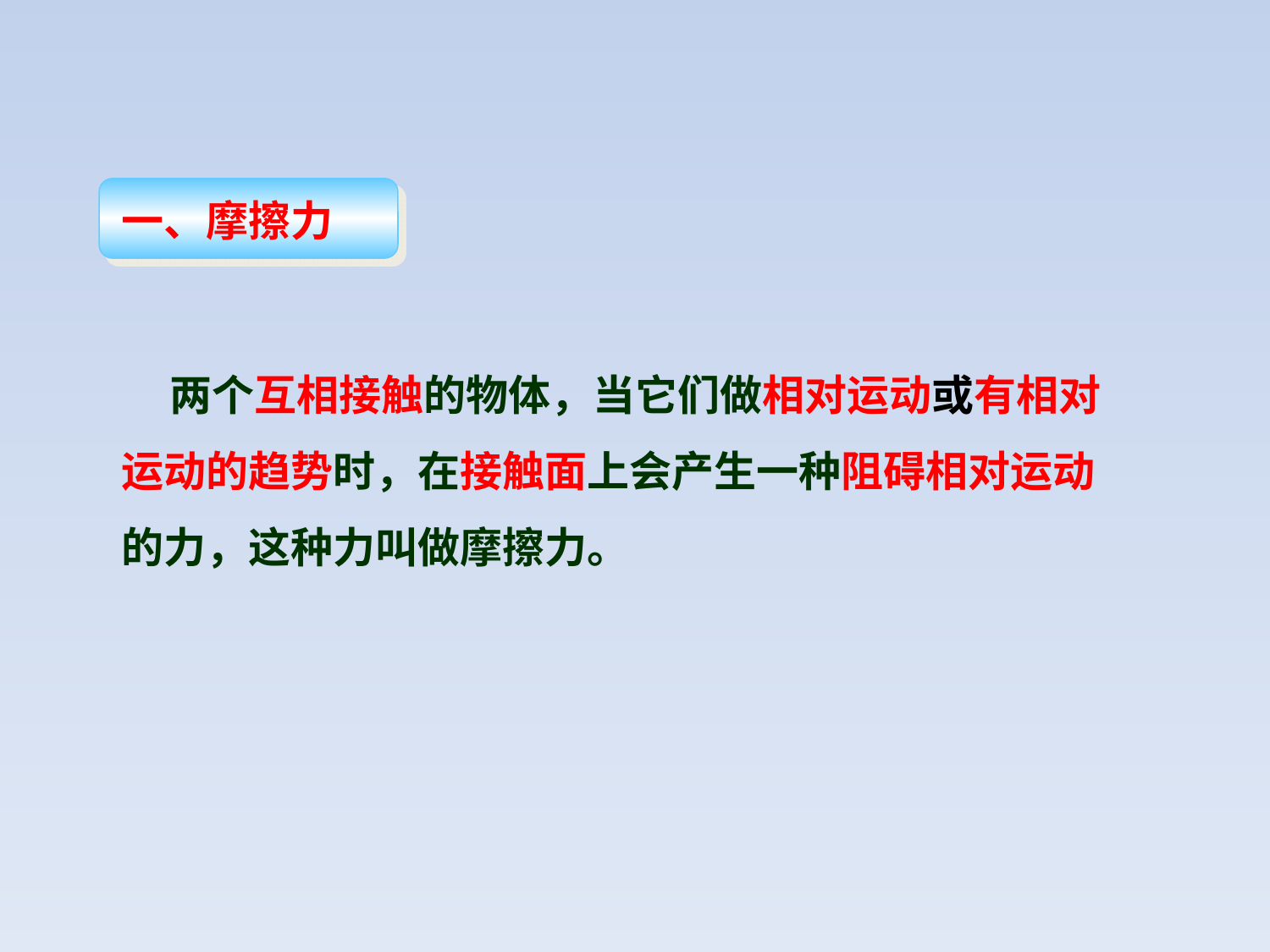

一、摩擦力
    两个互相接触的物体，当它们做相对运动或有相对运动的趋势时，在接触面上会产生一种阻碍相对运动的力，这种力叫做摩擦力。